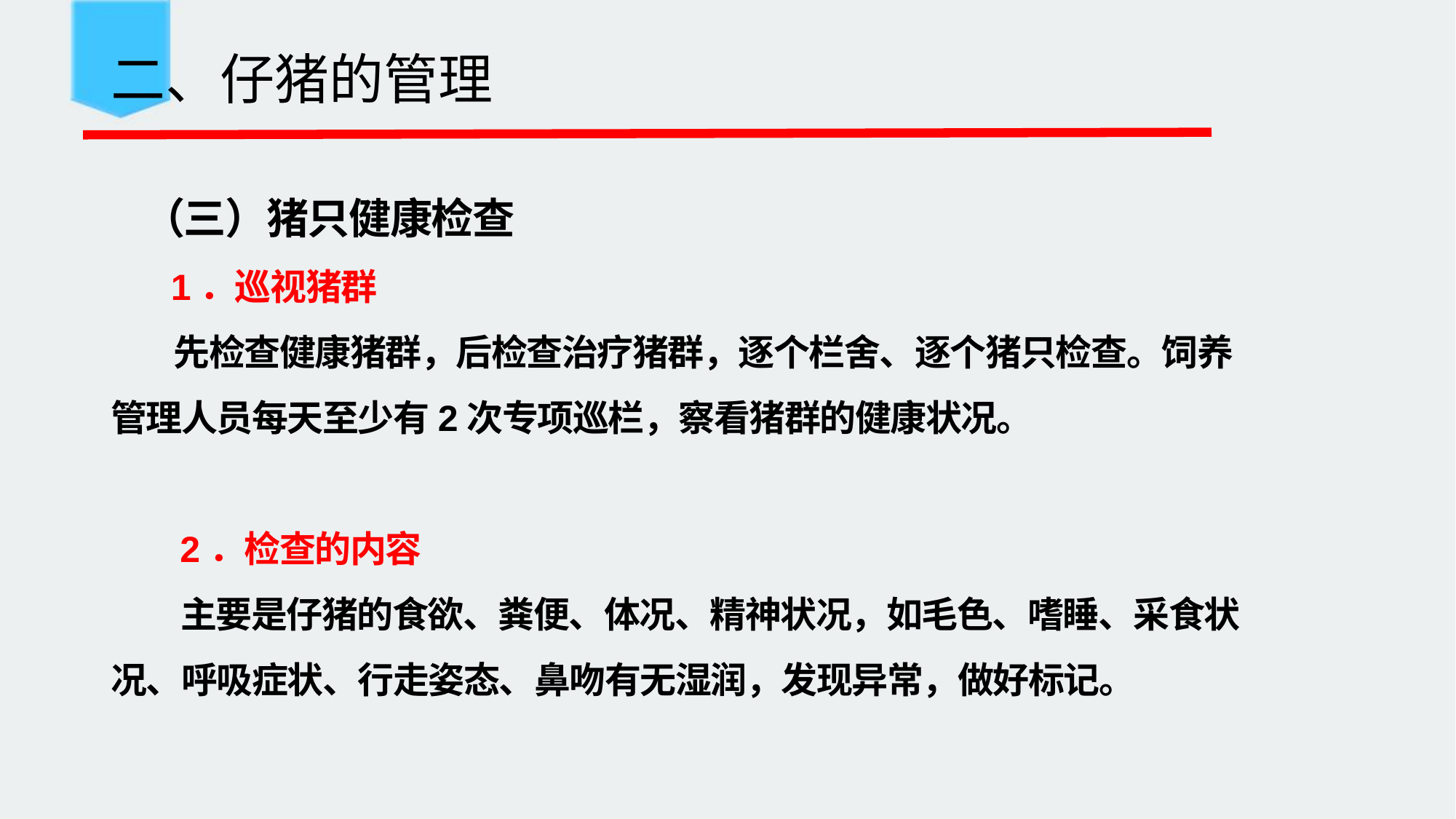

二、仔猪的管理
（三）猪只健康检查
   1．巡视猪群
   先检查健康猪群，后检查治疗猪群，逐个栏舍、逐个猪只检查。饲养管理人员每天至少有2次专项巡栏，察看猪群的健康状况。

    2．检查的内容
    主要是仔猪的食欲、粪便、体况、精神状况，如毛色、嗜睡、采食状况、呼吸症状、行走姿态、鼻吻有无湿润，发现异常，做好标记。